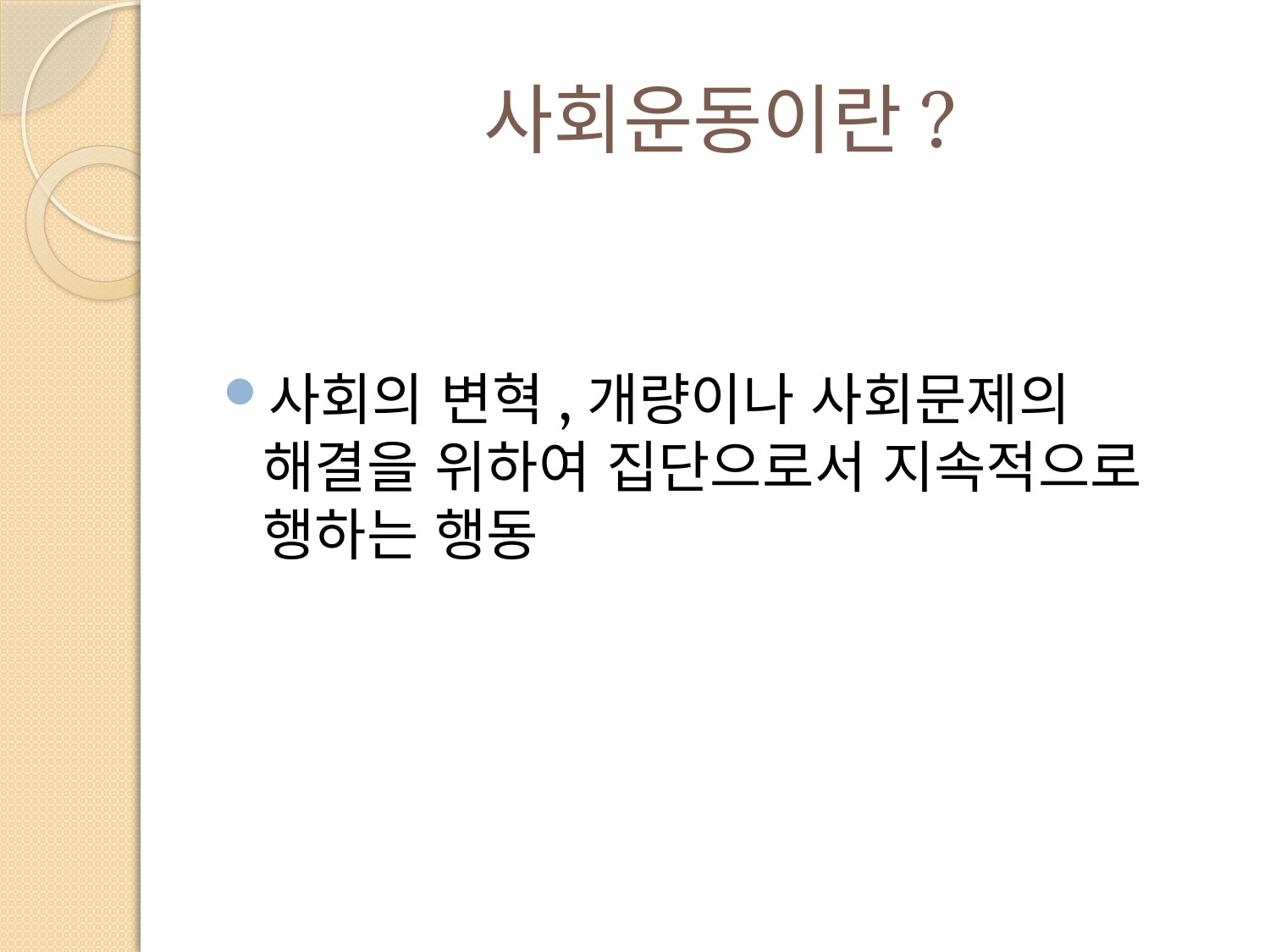

# 사회운동이란?

사회의 변혁,개량이나 사회문제의 해결을 위하여 집단으로서 지속적으로 행하는 행동